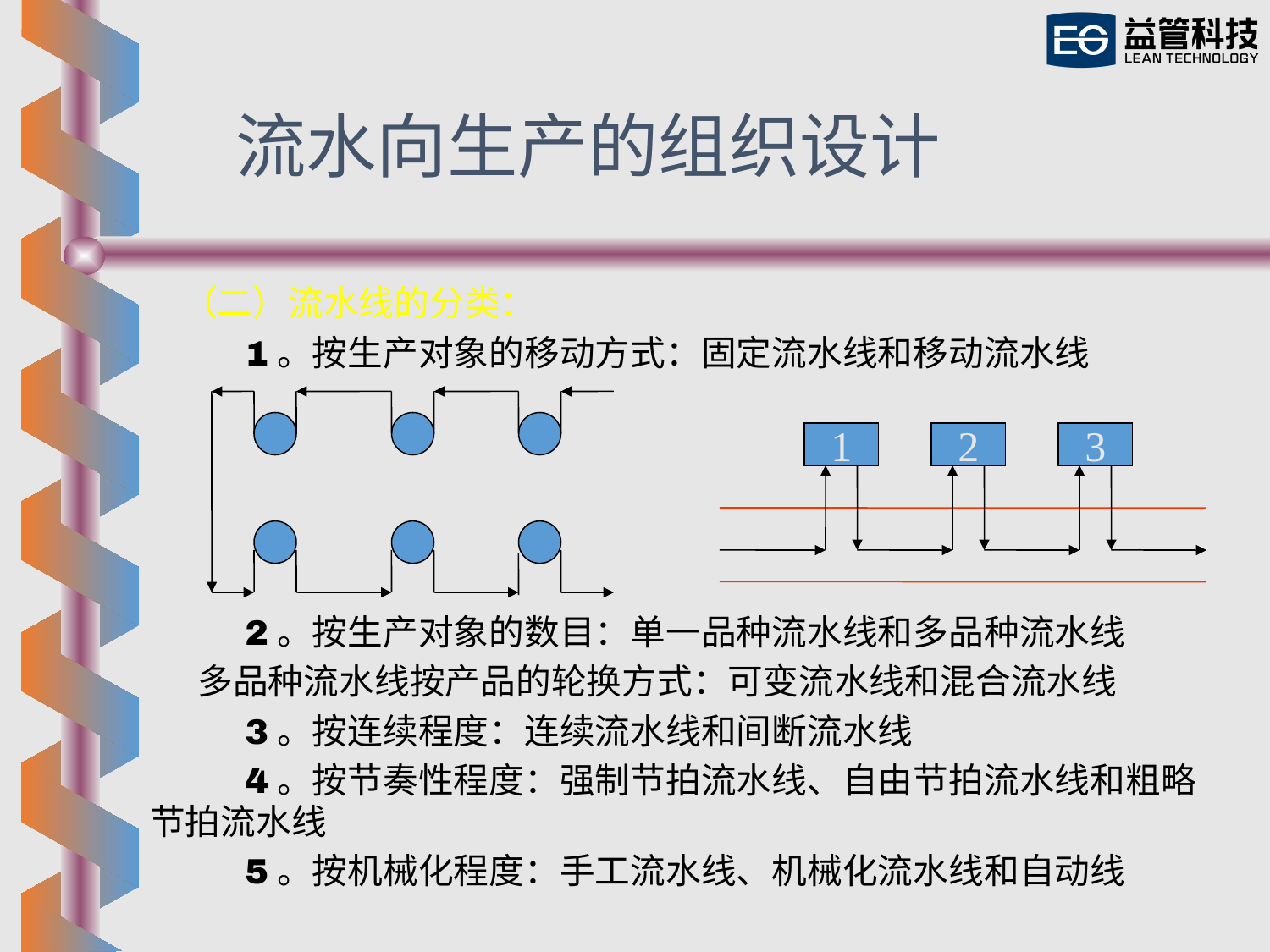

流水向生产的组织设计
   （二）流水线的分类：
        1。按生产对象的移动方式：固定流水线和移动流水线

        2。按生产对象的数目：单一品种流水线和多品种流水线
     多品种流水线按产品的轮换方式：可变流水线和混合流水线
        3。按连续程度：连续流水线和间断流水线
        4。按节奏性程度：强制节拍流水线、自由节拍流水线和粗略
节拍流水线
        5。按机械化程度：手工流水线、机械化流水线和自动线

1
2
3

3